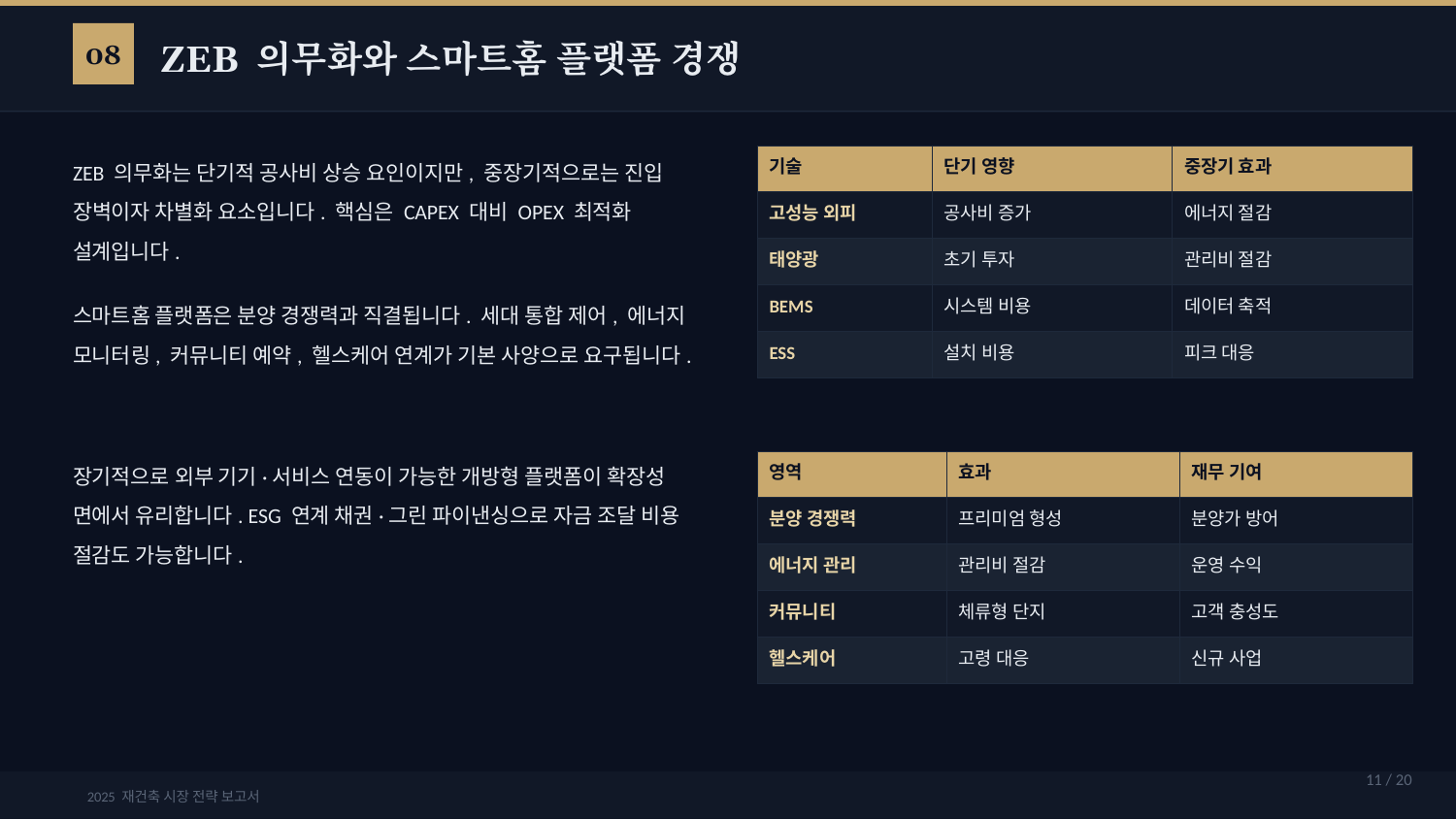

ZEB 의무화와 스마트홈 플랫폼 경쟁

08

ZEB 의무화는 단기적 공사비 상승 요인이지만, 중장기적으로는 진입 장벽이자 차별화 요소입니다. 핵심은 CAPEX 대비 OPEX 최적화 설계입니다.
| 기술 | 단기 영향 | 중장기 효과 |
| --- | --- | --- |
| 고성능 외피 | 공사비 증가 | 에너지 절감 |
| 태양광 | 초기 투자 | 관리비 절감 |
| BEMS | 시스템 비용 | 데이터 축적 |
| ESS | 설치 비용 | 피크 대응 |
스마트홈 플랫폼은 분양 경쟁력과 직결됩니다. 세대 통합 제어, 에너지 모니터링, 커뮤니티 예약, 헬스케어 연계가 기본 사양으로 요구됩니다.
장기적으로 외부 기기·서비스 연동이 가능한 개방형 플랫폼이 확장성 면에서 유리합니다. ESG 연계 채권·그린 파이낸싱으로 자금 조달 비용 절감도 가능합니다.
| 영역 | 효과 | 재무 기여 |
| --- | --- | --- |
| 분양 경쟁력 | 프리미엄 형성 | 분양가 방어 |
| 에너지 관리 | 관리비 절감 | 운영 수익 |
| 커뮤니티 | 체류형 단지 | 고객 충성도 |
| 헬스케어 | 고령 대응 | 신규 사업 |
11 / 20

2025 재건축 시장 전략 보고서